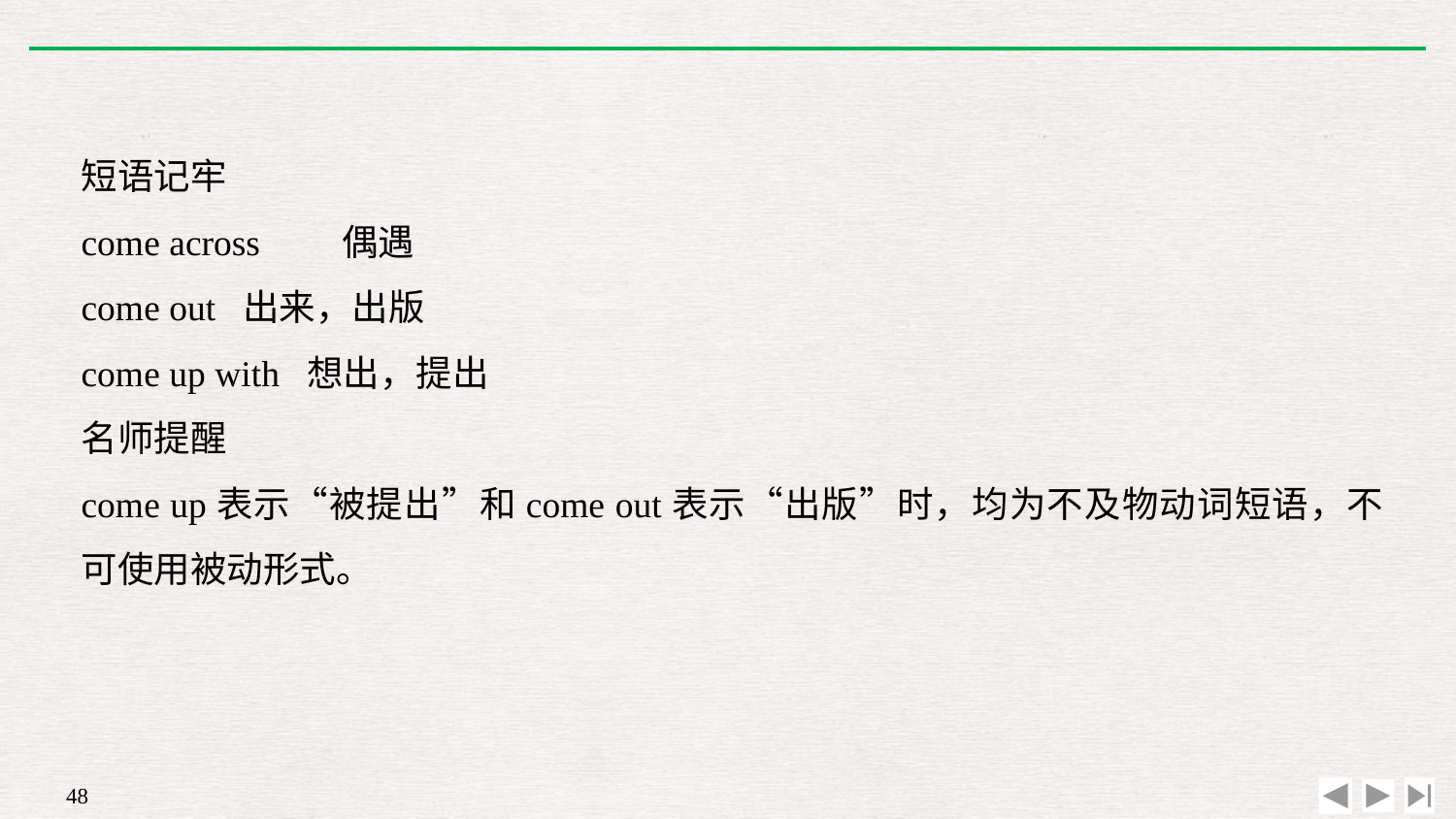

短语记牢
come across　　偶遇
come out  出来，出版
come up with  想出，提出
名师提醒
come up表示“被提出”和come out表示“出版”时，均为不及物动词短语，不可使用被动形式。